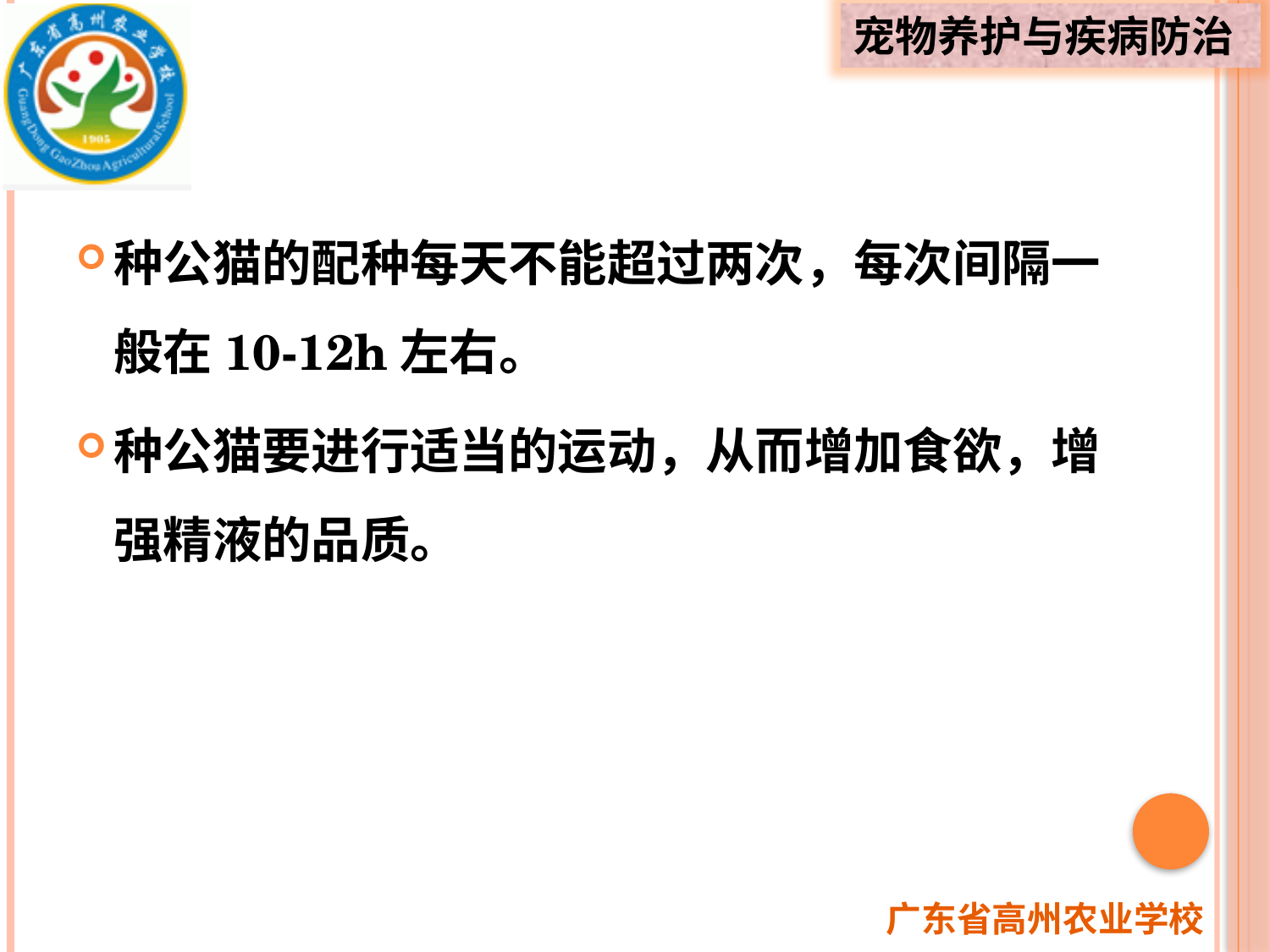

种公猫的配种每天不能超过两次，每次间隔一般在10-12h左右。
种公猫要进行适当的运动，从而增加食欲，增强精液的品质。